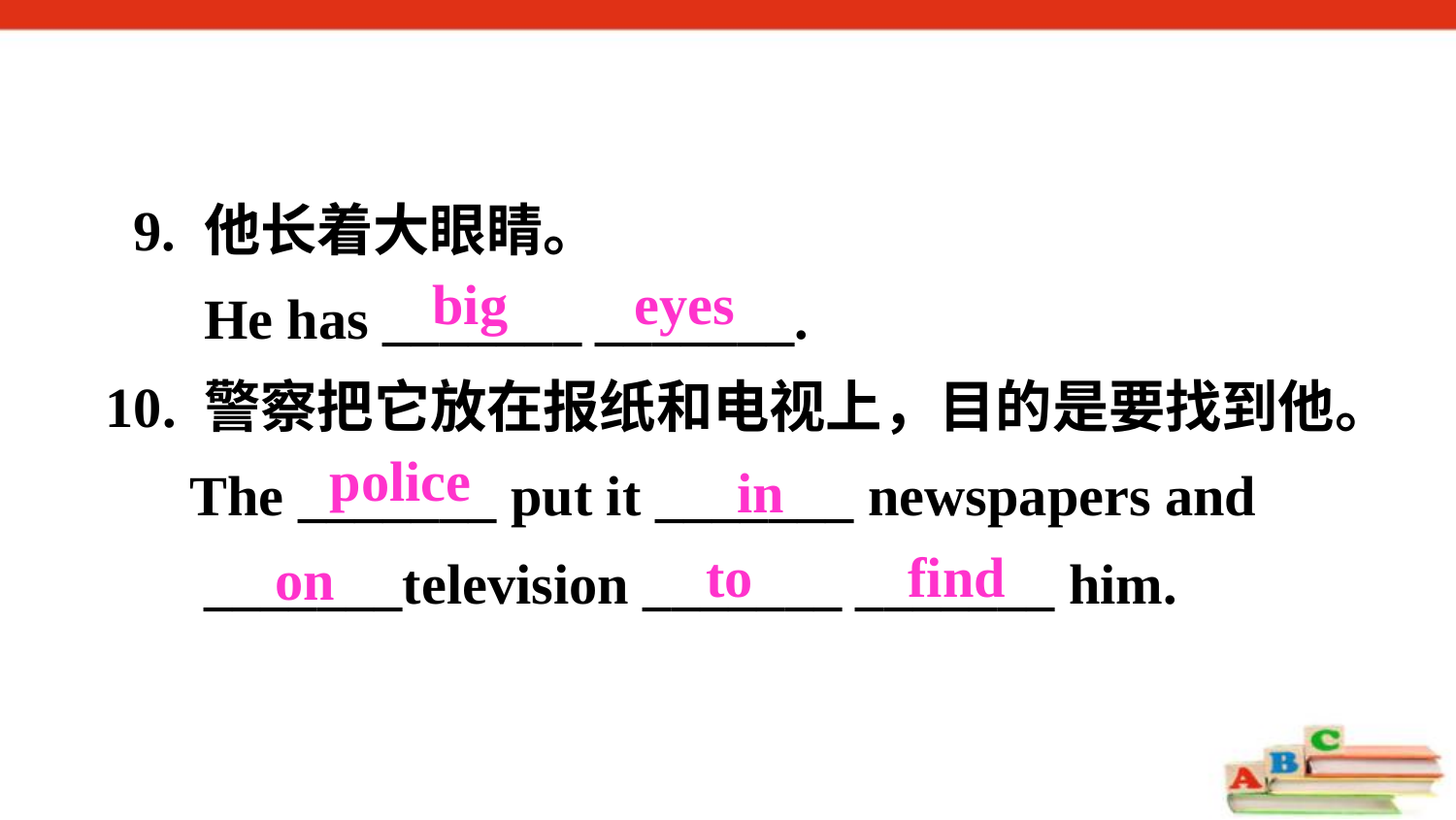

9. 他长着大眼睛。
       He has _______ _______.
10. 警察把它放在报纸和电视上，目的是要找到他。
      The _______ put it _______ newspapers and
       _______television _______ _______ him.
big         eyes
police
in
to           find
 on